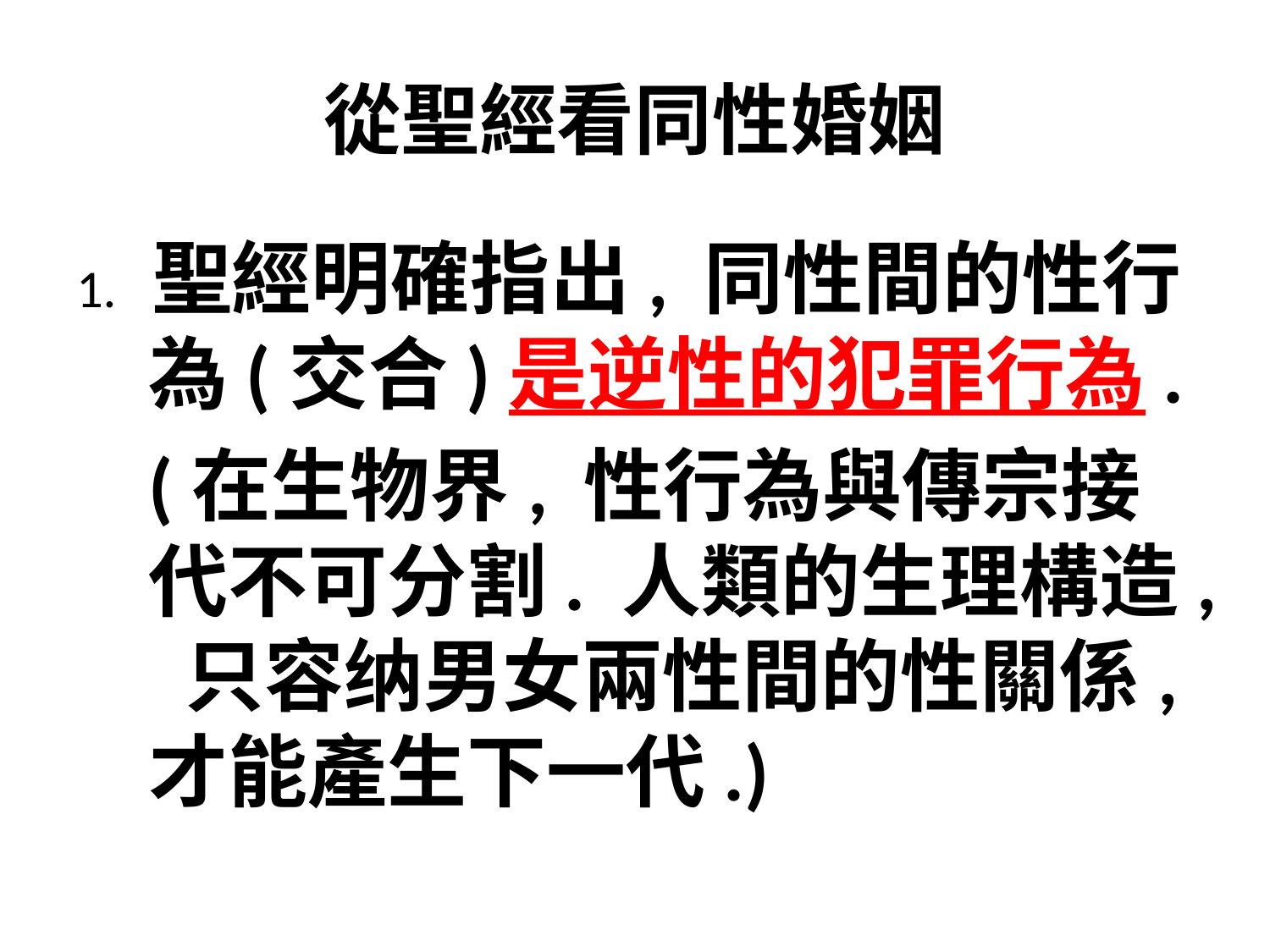

# 從聖經看同性婚姻
1.  聖經明確指出, 同性間的性行為(交合)是逆性的犯罪行為.
	(在生物界, 性行為與傳宗接代不可分割. 人類的生理構造, 只容纳男女兩性間的性關係, 才能產生下一代.)